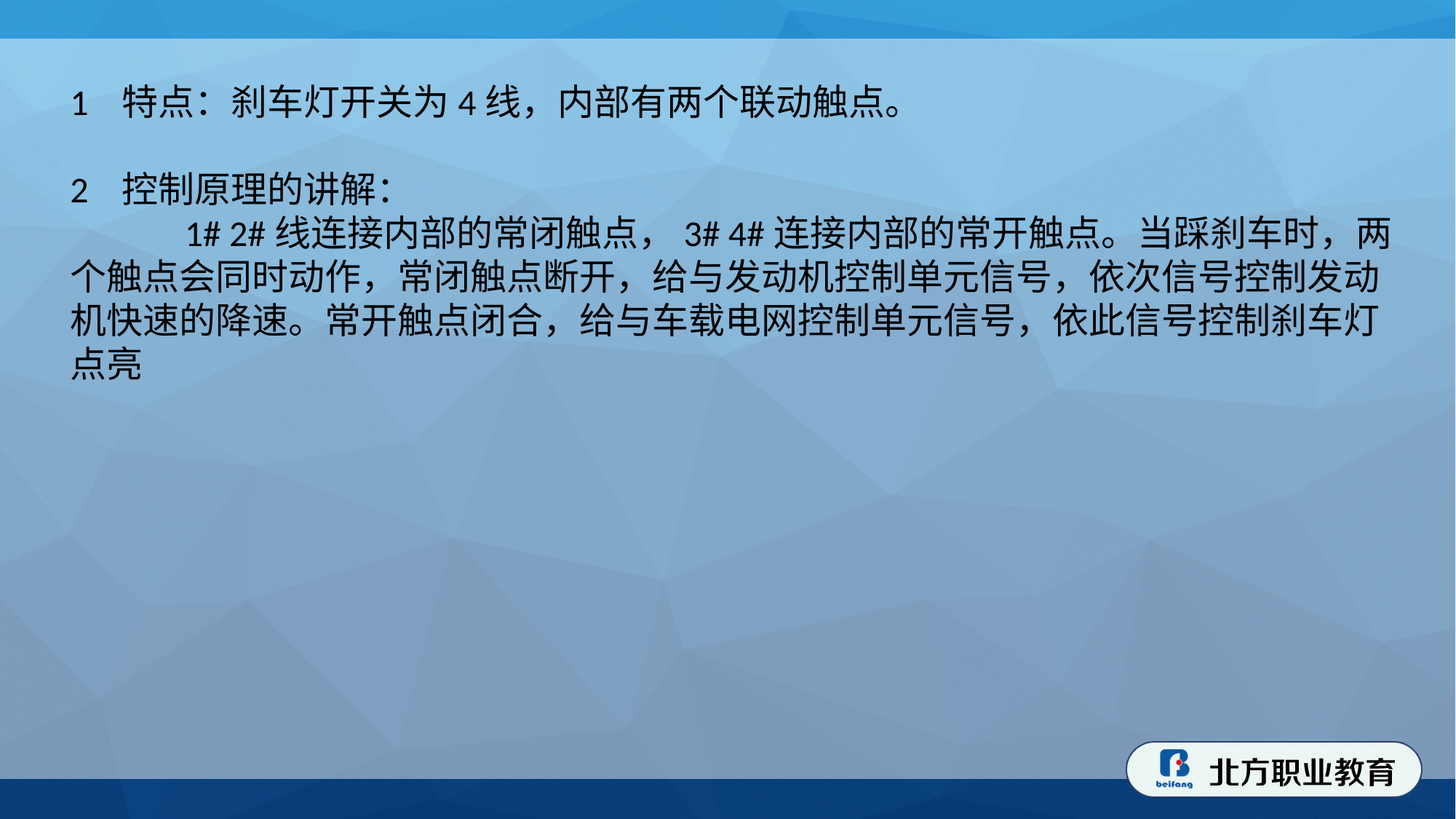

1   特点：刹车灯开关为4线，内部有两个联动触点。

2   控制原理的讲解：
              1# 2#线连接内部的常闭触点，3# 4#连接内部的常开触点。当踩刹车时，两个触点会同时动作，常闭触点断开，给与发动机控制单元信号，依次信号控制发动机快速的降速。常开触点闭合，给与车载电网控制单元信号，依此信号控制刹车灯点亮